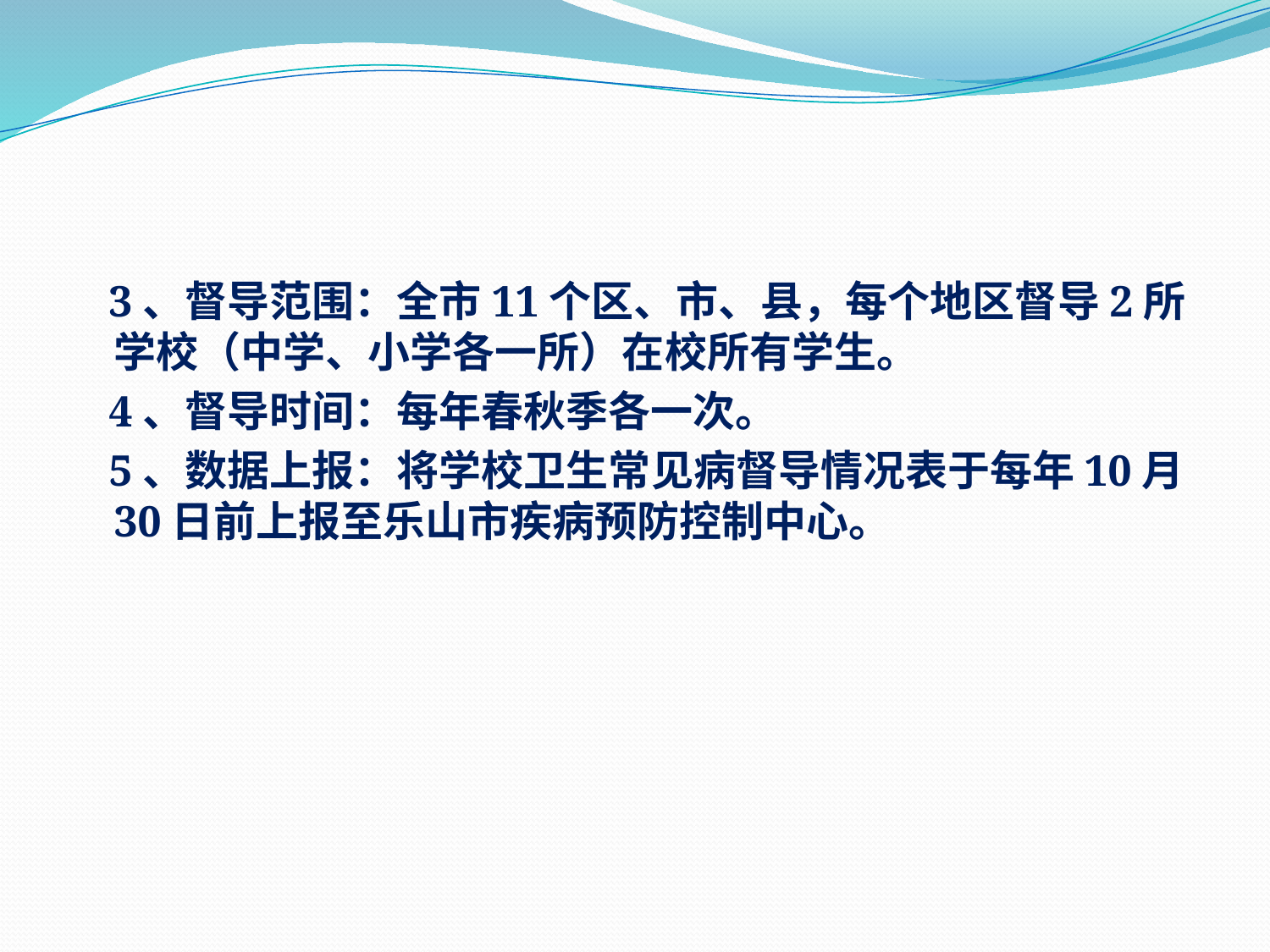

#
   3、督导范围：全市11个区、市、县，每个地区督导2所学校（中学、小学各一所）在校所有学生。
   4、督导时间：每年春秋季各一次。
   5、数据上报：将学校卫生常见病督导情况表于每年10月30日前上报至乐山市疾病预防控制中心。